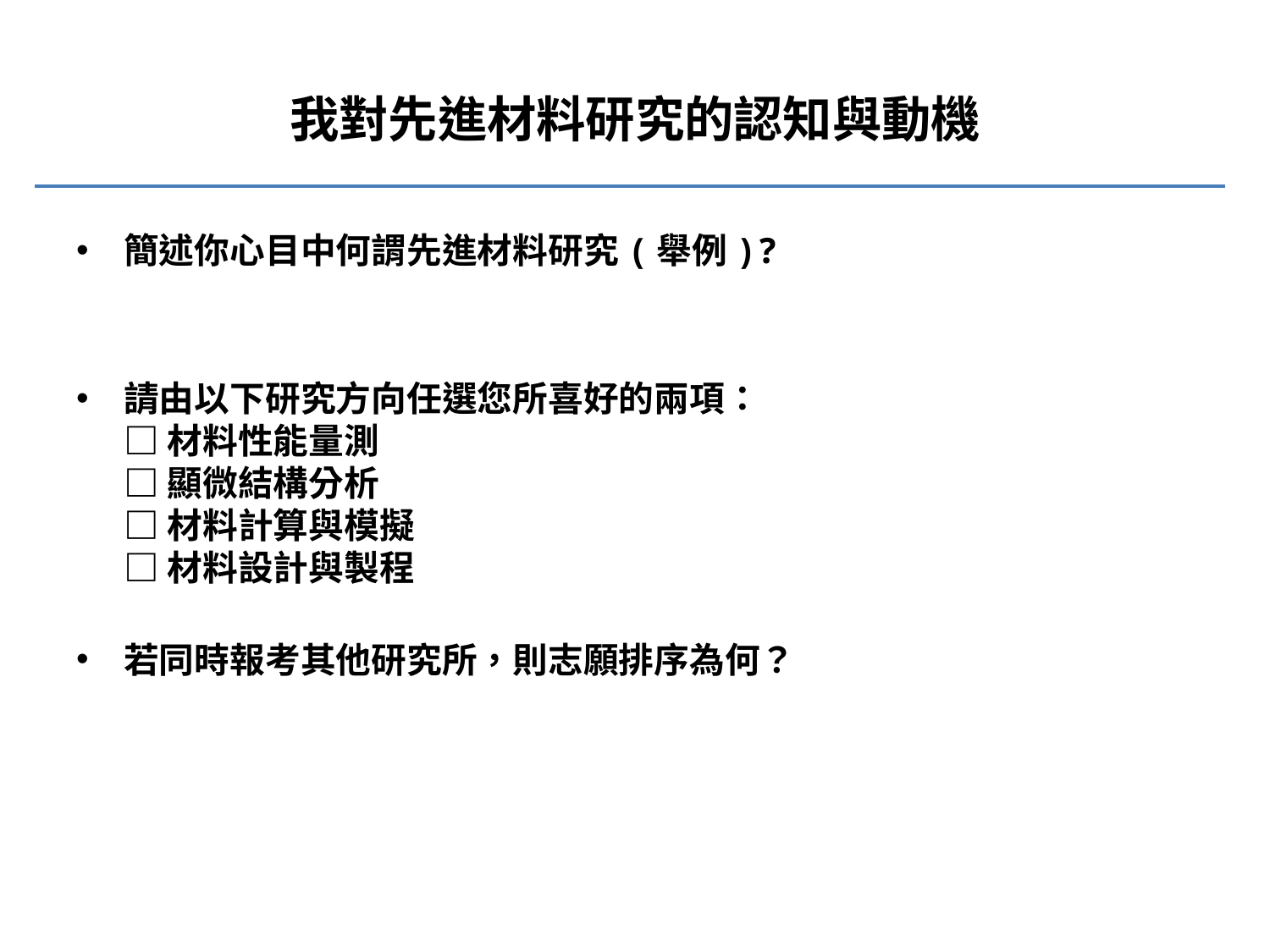

# 我對先進材料研究的認知與動機
簡述你心目中何謂先進材料研究(舉例)?

請由以下研究方向任選您所喜好的兩項：
□ 材料性能量測
□ 顯微結構分析
□ 材料計算與模擬
□ 材料設計與製程
若同時報考其他研究所，則志願排序為何？